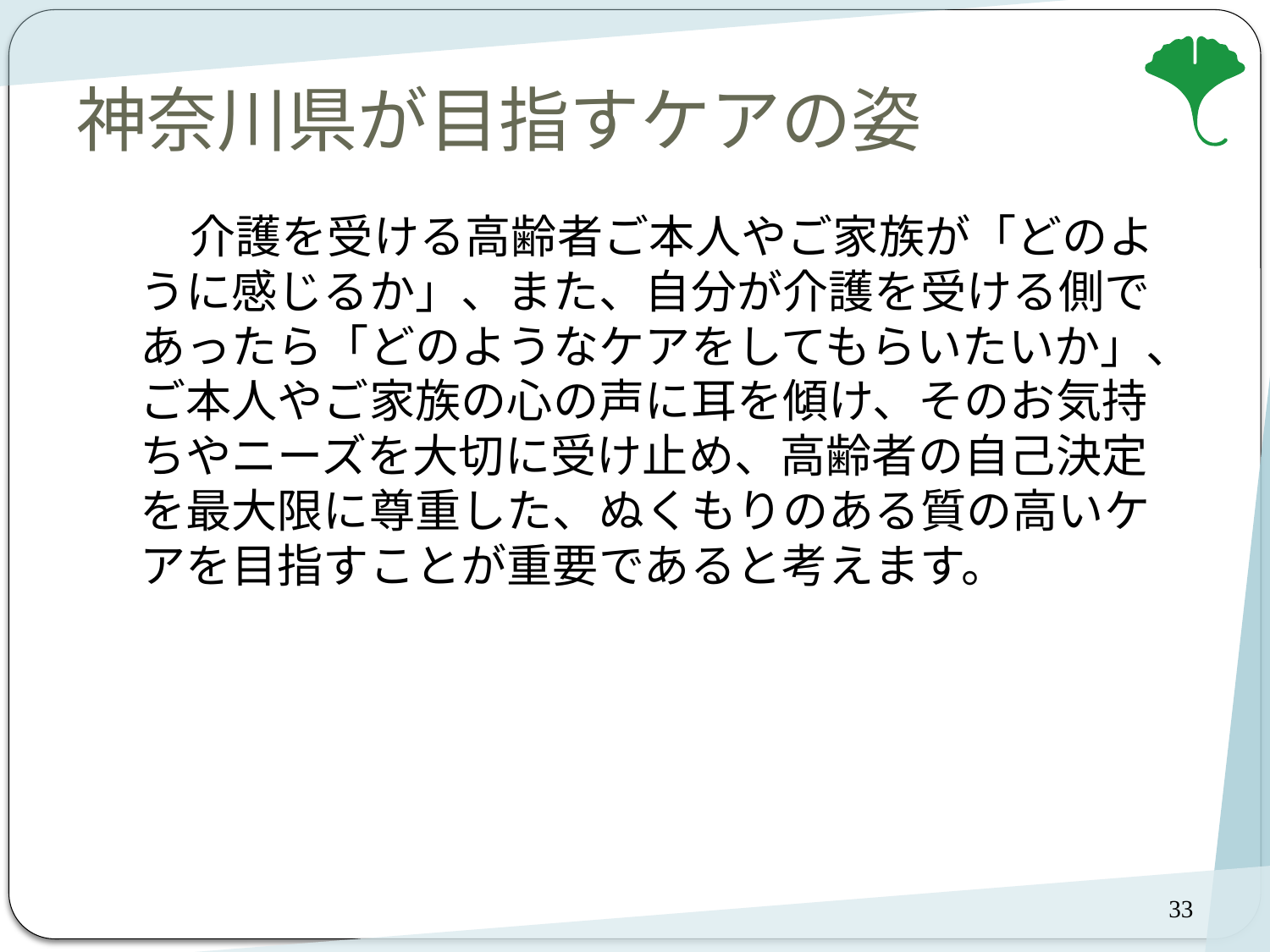

# 神奈川県が目指すケアの姿
介護を受ける高齢者ご本人やご家族が「どのように感じるか」、また、自分が介護を受ける側であったら「どのようなケアをしてもらいたいか」、ご本人やご家族の心の声に耳を傾け、そのお気持ちやニーズを大切に受け止め、高齢者の自己決定を最大限に尊重した、ぬくもりのある質の高いケアを目指すことが重要であると考えます。
33